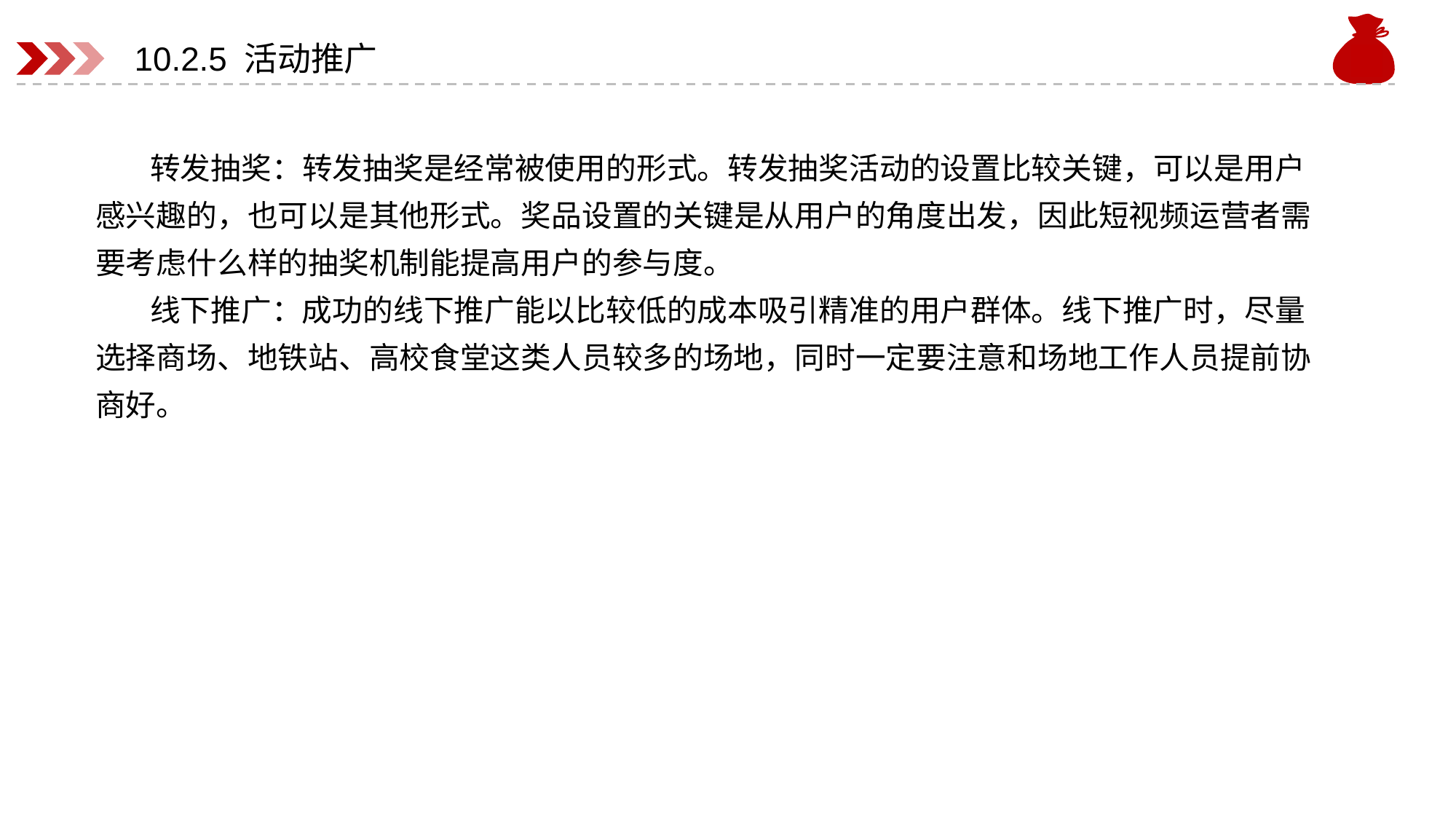

# 10.2.5 活动推广
15
转发抽奖：转发抽奖是经常被使用的形式。转发抽奖活动的设置比较关键，可以是用户感兴趣的，也可以是其他形式。奖品设置的关键是从用户的角度出发，因此短视频运营者需要考虑什么样的抽奖机制能提高用户的参与度。
线下推广：成功的线下推广能以比较低的成本吸引精准的用户群体。线下推广时，尽量选择商场、地铁站、高校食堂这类人员较多的场地，同时一定要注意和场地工作人员提前协商好。